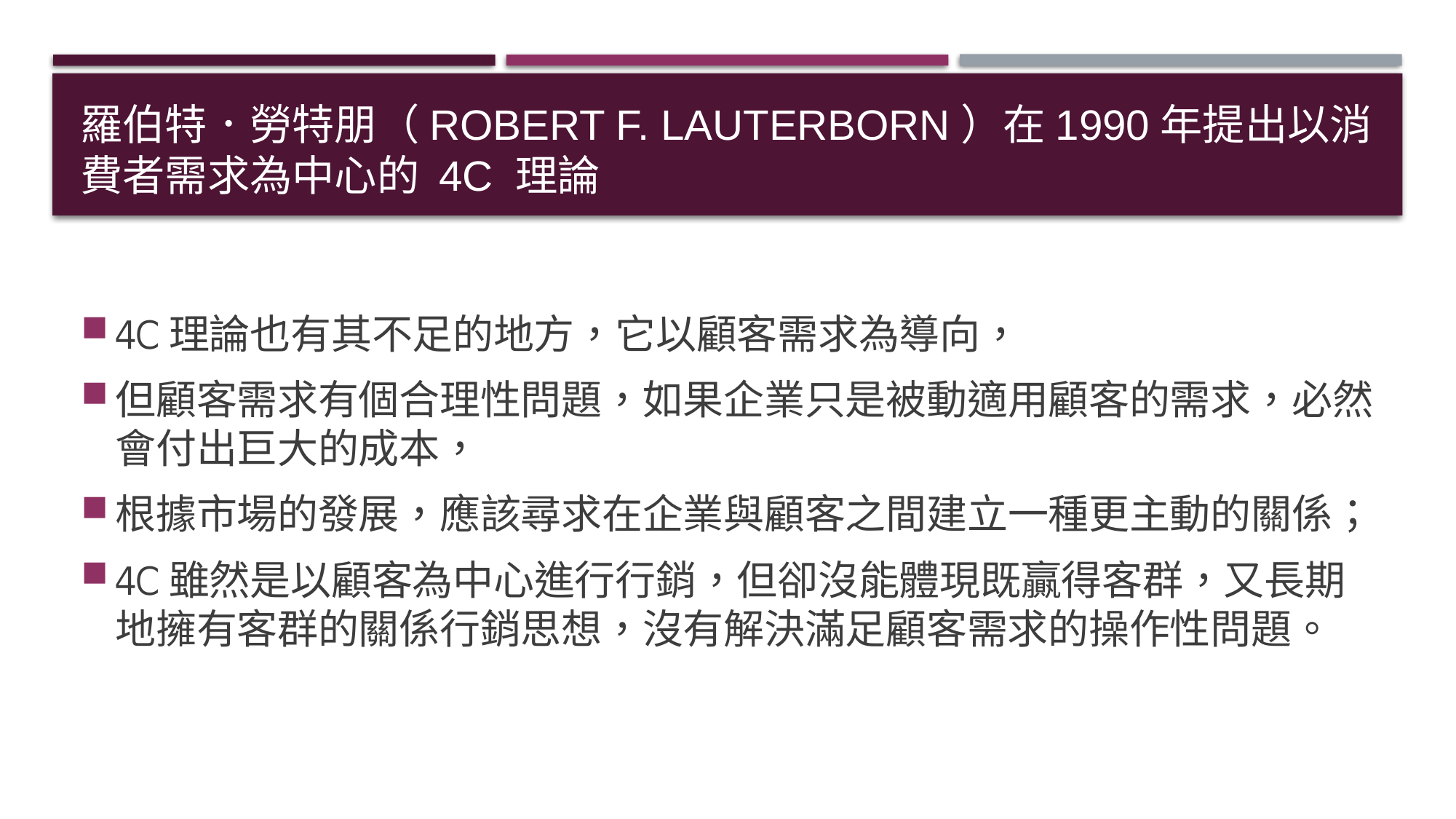

# 羅伯特．勞特朋（Robert F. Lauterborn）在1990年提出以消費者需求為中心的 4C 理論
4C理論也有其不足的地方，它以顧客需求為導向，
但顧客需求有個合理性問題，如果企業只是被動適用顧客的需求，必然會付出巨大的成本，
根據市場的發展，應該尋求在企業與顧客之間建立一種更主動的關係；
4C雖然是以顧客為中心進行行銷，但卻沒能體現既贏得客群，又長期地擁有客群的關係行銷思想，沒有解決滿足顧客需求的操作性問題。